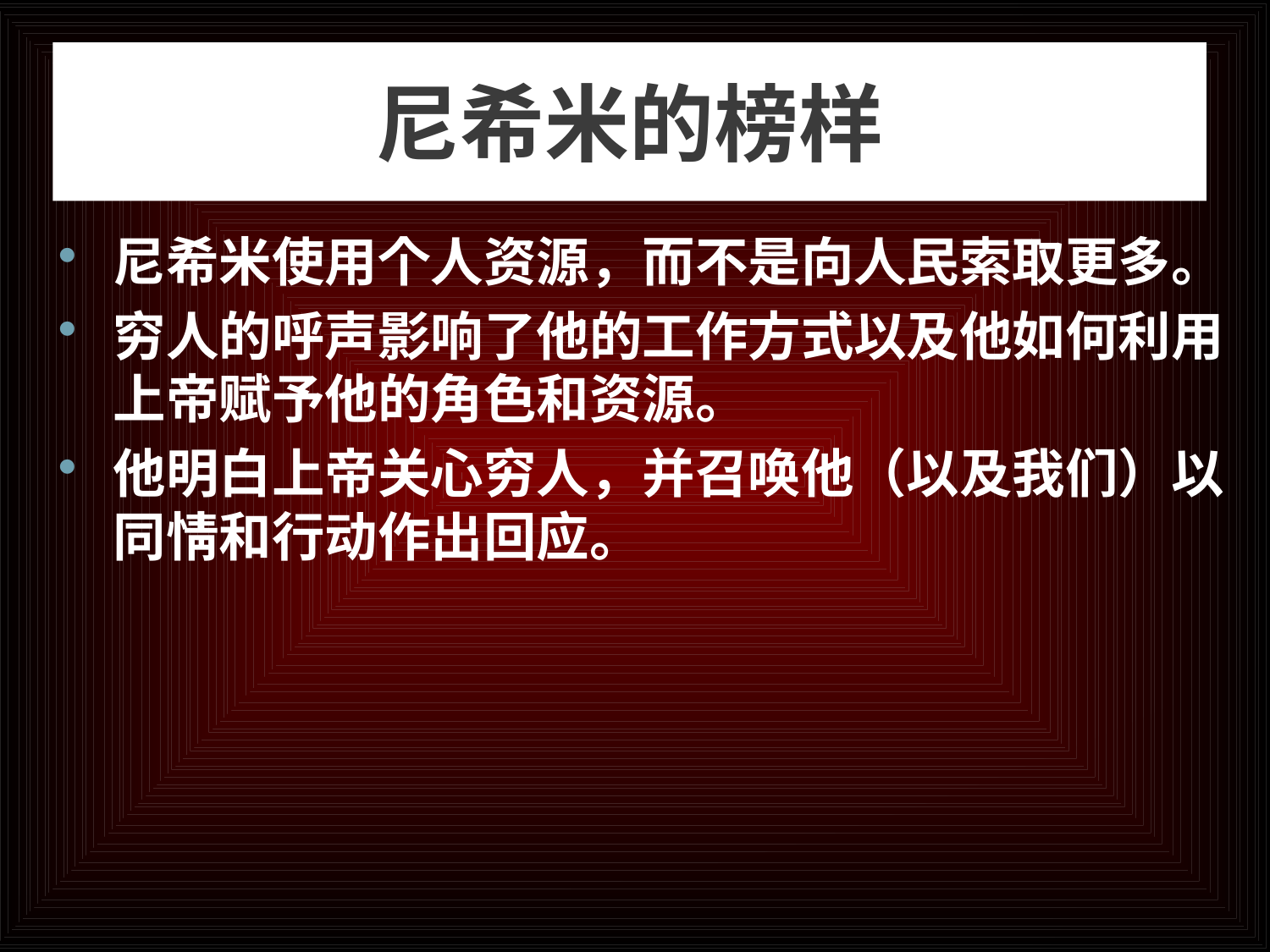

# 尼希米的榜样
尼希米使用个人资源，而不是向人民索取更多。
穷人的呼声影响了他的工作方式以及他如何利用上帝赋予他的角色和资源。
他明白上帝关心穷人，并召唤他（以及我们）以同情和行动作出回应。